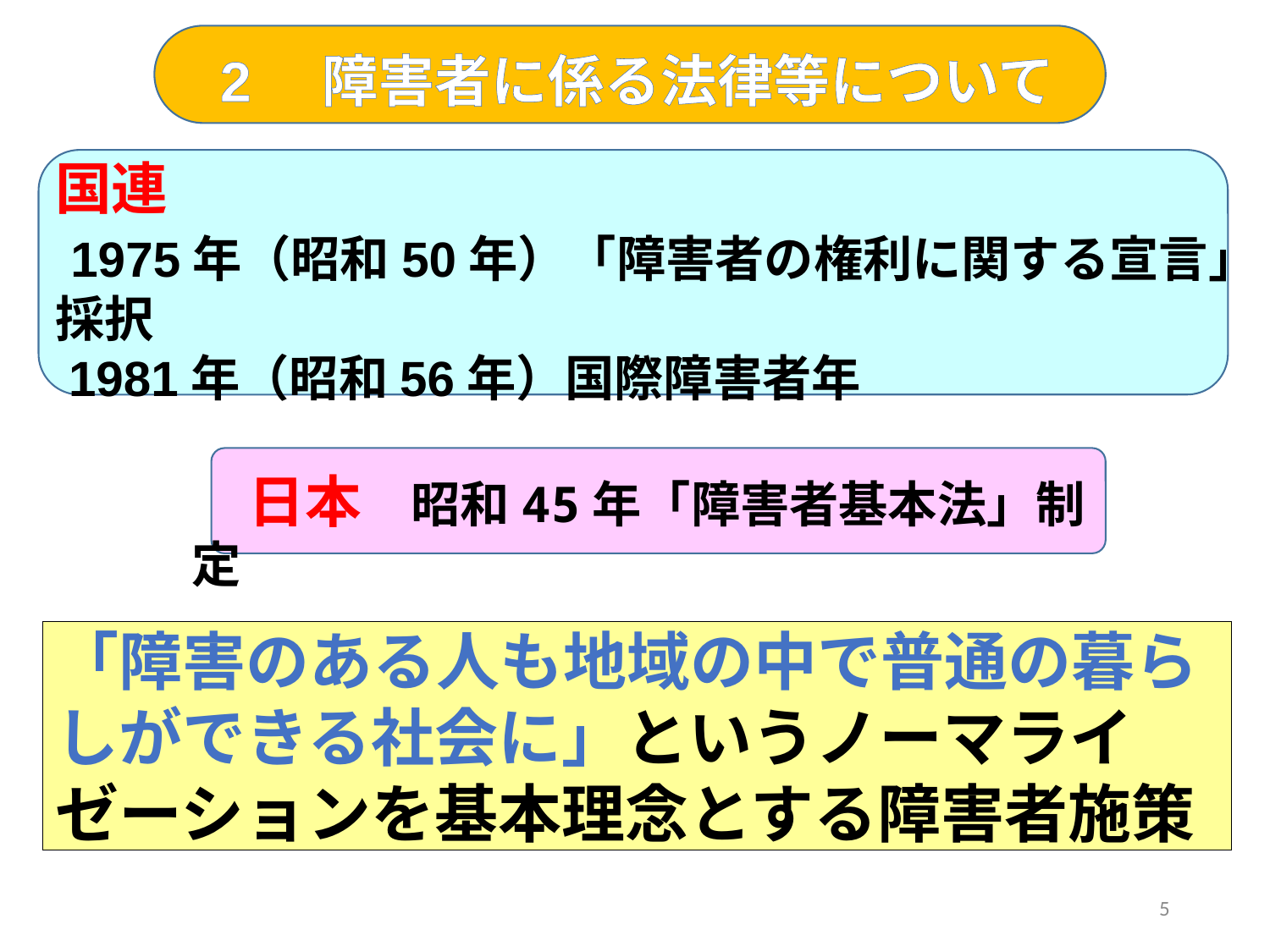

2　障害者に係る法律等について
国連
 1975年（昭和50年）「障害者の権利に関する宣言」採択
 1981年（昭和56年）国際障害者年

　日本　昭和45年「障害者基本法」制定
# 「障害のある人も地域の中で普通の暮らしができる社会に」というノーマライゼーションを基本理念とする障害者施策
5